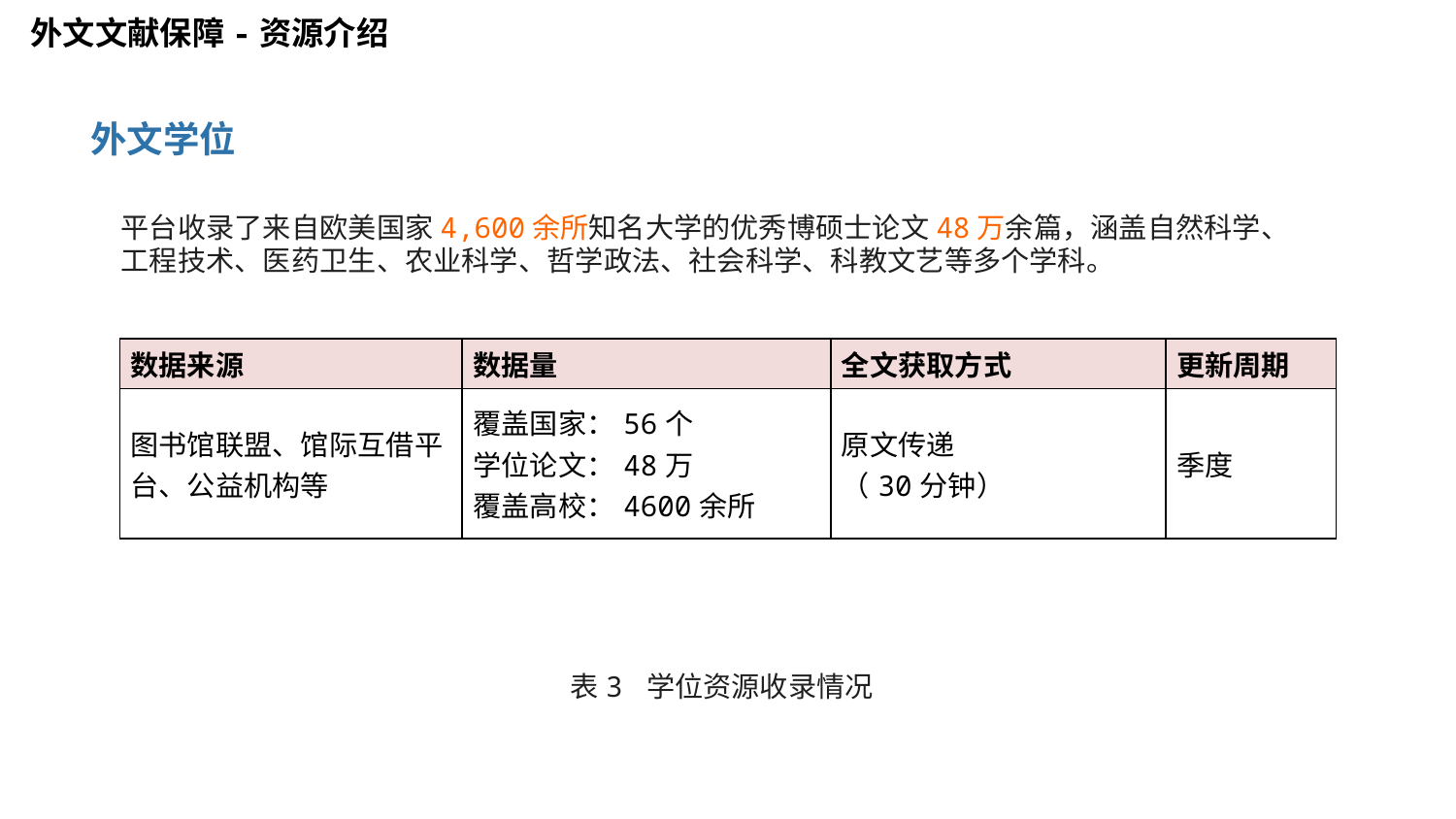

外文文献保障-资源介绍
外文学位
平台收录了来自欧美国家4,600余所知名大学的优秀博硕士论文48万余篇，涵盖自然科学、工程技术、医药卫生、农业科学、哲学政法、社会科学、科教文艺等多个学科。
| 数据来源 | 数据量 | 全文获取方式 | 更新周期 |
| --- | --- | --- | --- |
| 图书馆联盟、馆际互借平台、公益机构等 | 覆盖国家：56个 学位论文：48万 覆盖高校：4600余所 | 原文传递 （30分钟） | 季度 |
表3 学位资源收录情况